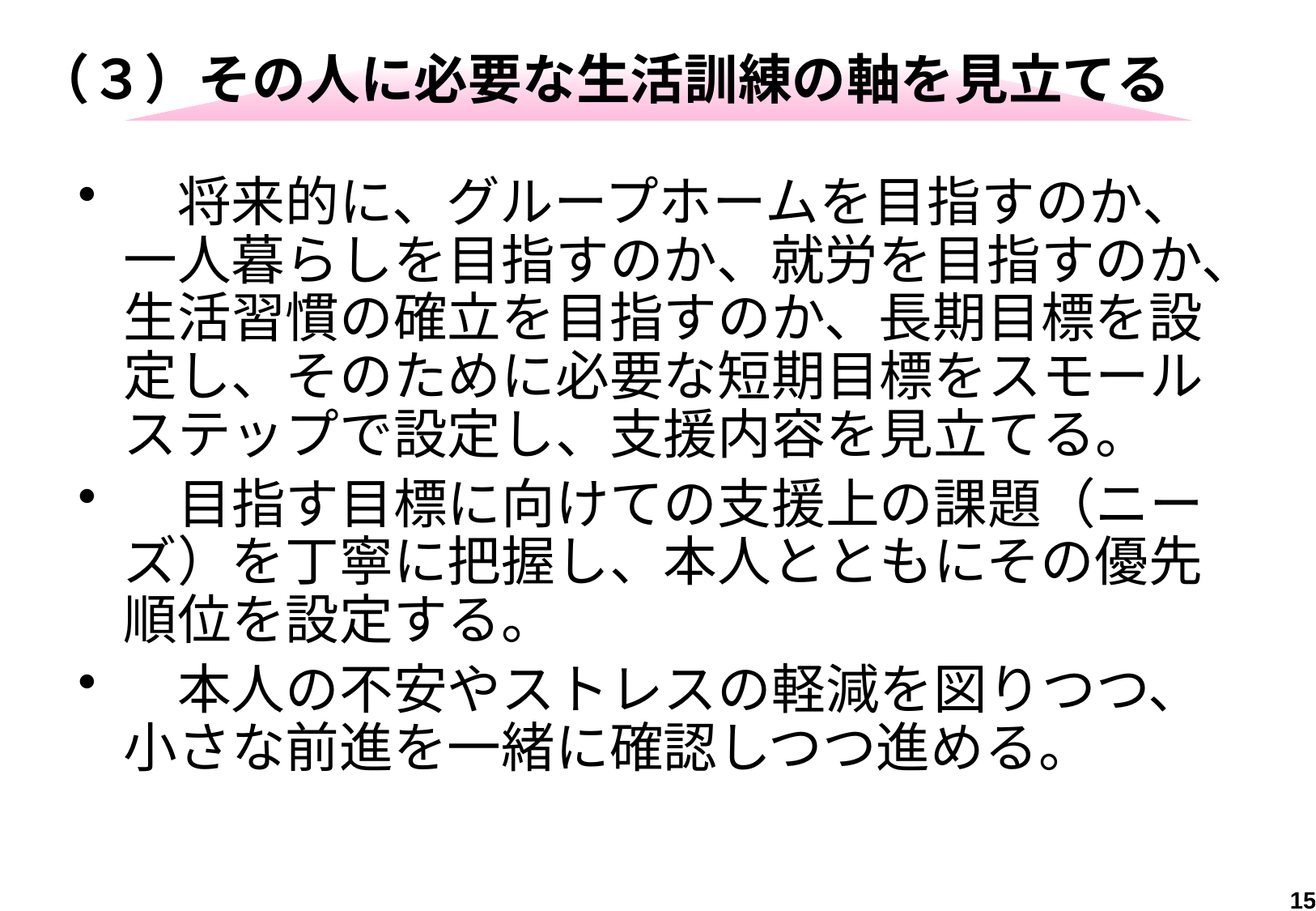

# （３）その人に必要な生活訓練の軸を見立てる

　将来的に、グループホームを目指すのか、一人暮らしを目指すのか、就労を目指すのか、生活習慣の確立を目指すのか、長期目標を設定し、そのために必要な短期目標をスモールステップで設定し、支援内容を見立てる。
　目指す目標に向けての支援上の課題（ニーズ）を丁寧に把握し、本人とともにその優先順位を設定する。
　本人の不安やストレスの軽減を図りつつ、小さな前進を一緒に確認しつつ進める。
15